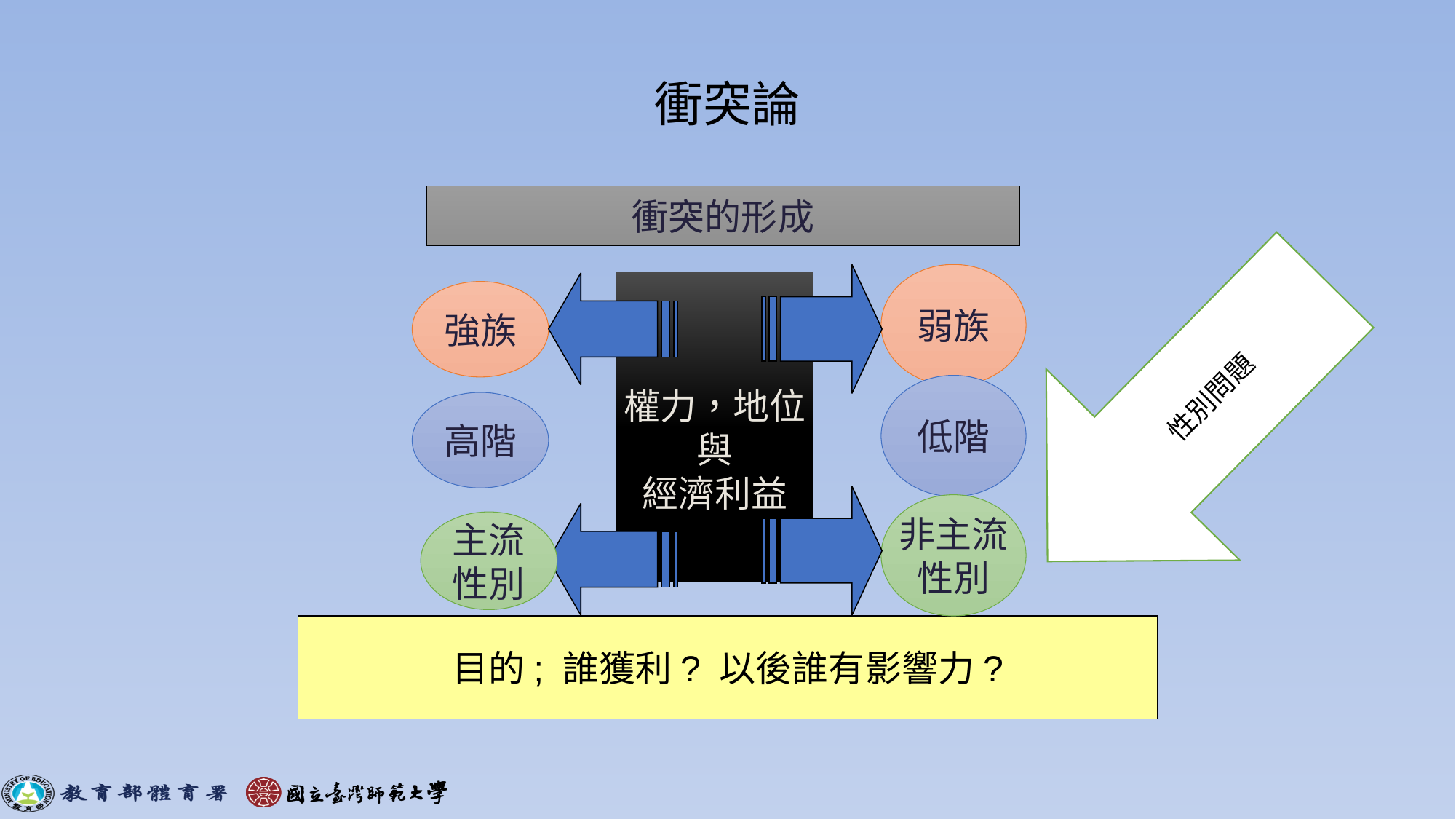

# 衝突論
衝突的形成
弱族
強族

權力，地位
與
經濟利益

性別問題
低階
高階

非主流
性別
主流
性別

目的; 誰獲利? 以後誰有影響力?